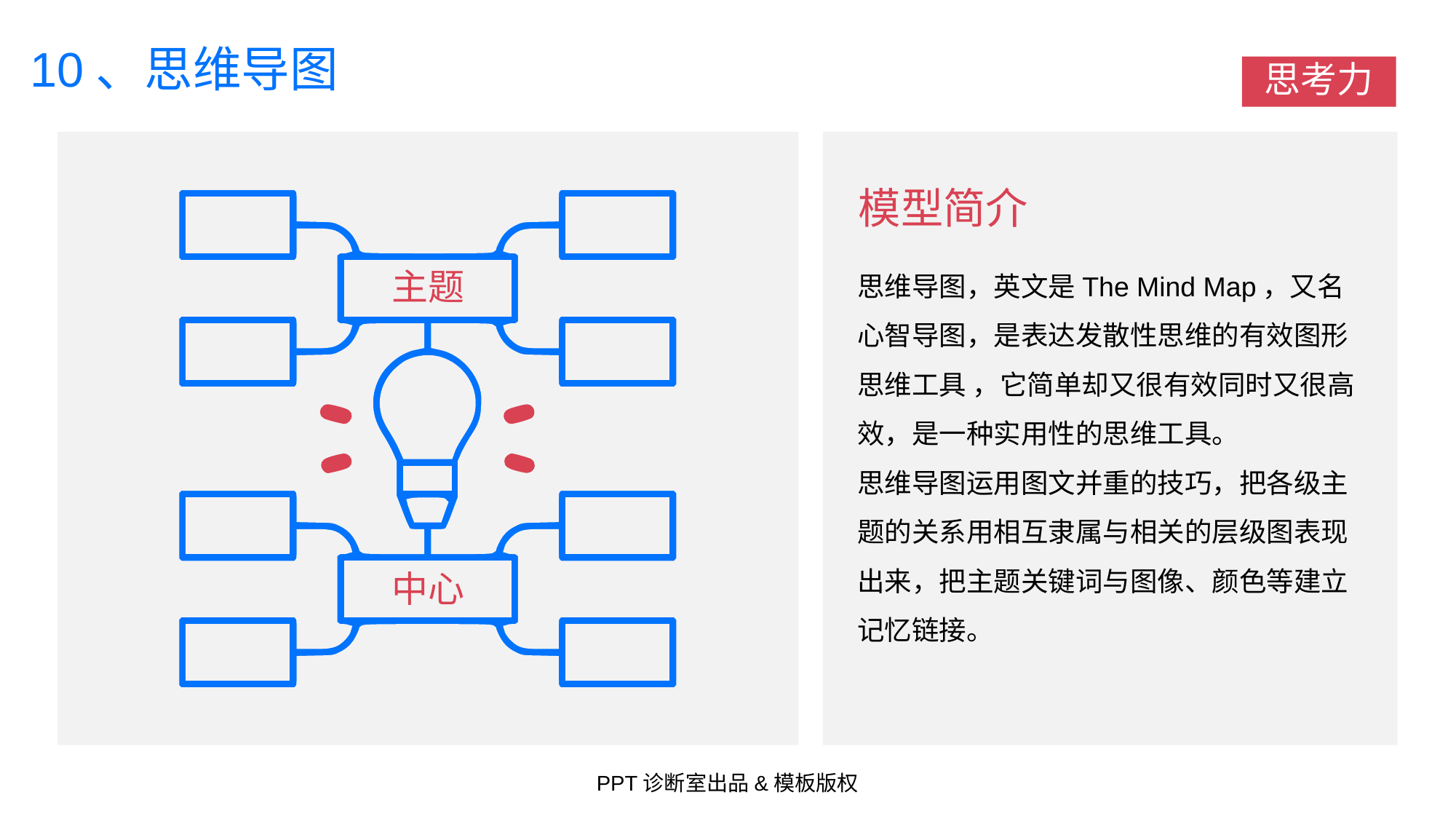

10、思维导图
思考力

模型简介
思维导图，英文是The Mind Map，又名心智导图，是表达发散性思维的有效图形思维工具 ，它简单却又很有效同时又很高效，是一种实用性的思维工具。
思维导图运用图文并重的技巧，把各级主题的关系用相互隶属与相关的层级图表现出来，把主题关键词与图像、颜色等建立记忆链接。

主题

中心
PPT诊断室出品&模板版权